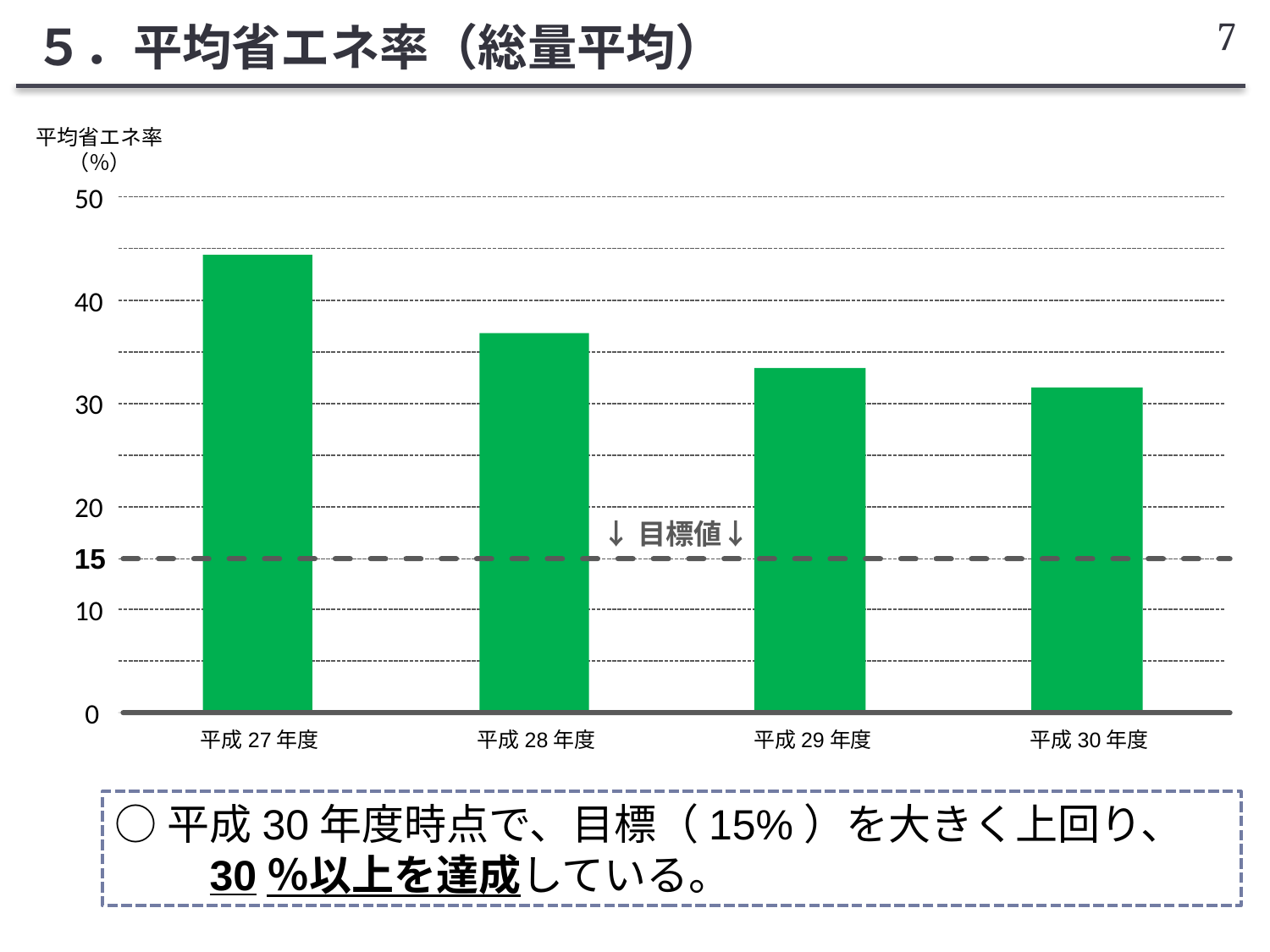

7
５．平均省エネ率（総量平均）
平均省エネ率
（％）
50

40
30
20
↓目標値↓
15

10
0

平成27年度
平成28年度
平成29年度
平成30年度
○平成30年度時点で、目標（15%）を大きく上回り、
　　30％以上を達成している。